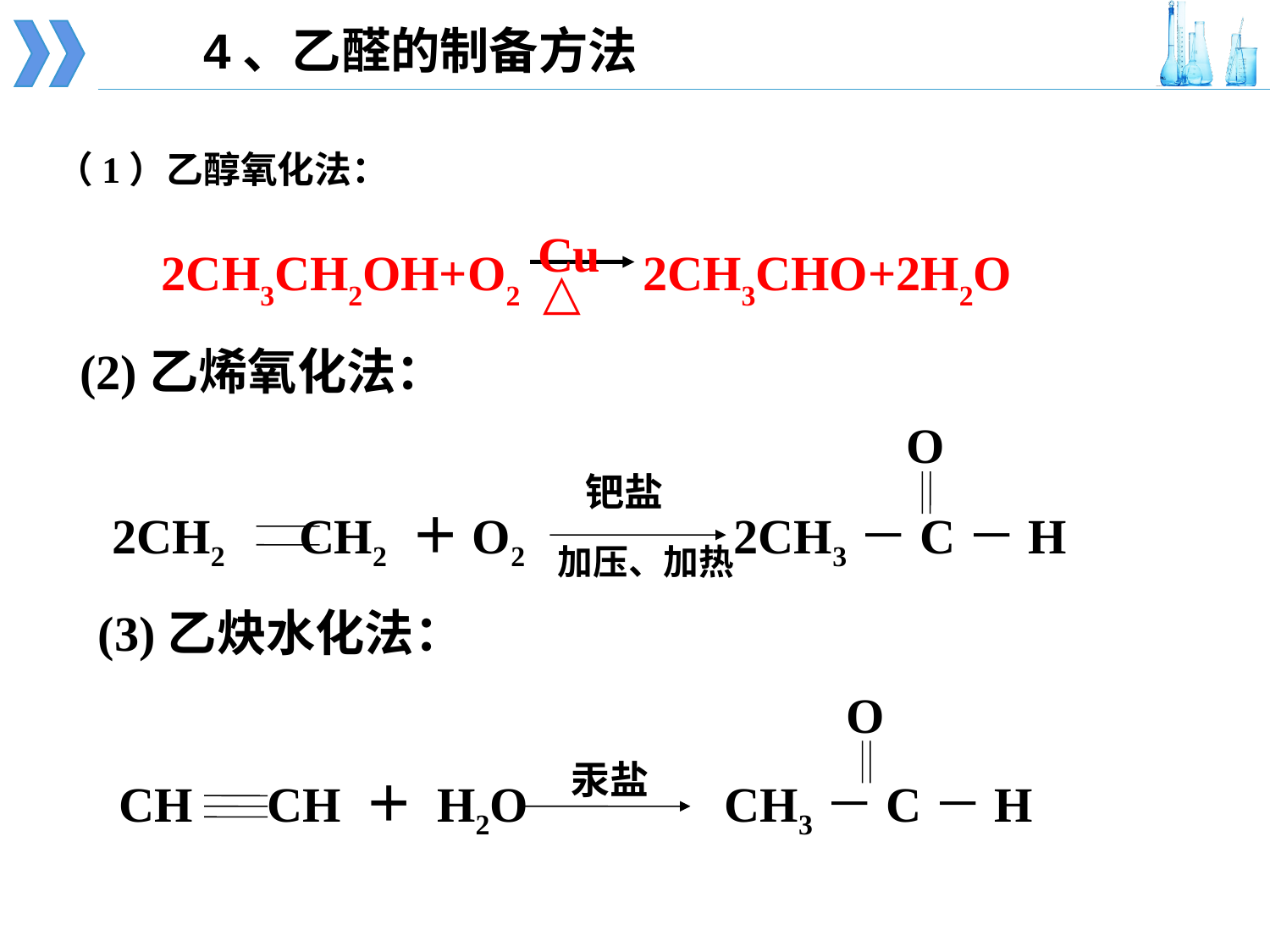

4、乙醛的制备方法
（1）乙醇氧化法：
Cu
△
 2CH3CH2OH+O2                 2CH3CHO+2H2O
(2)乙烯氧化法：
O
钯盐

2CH2      CH2 ＋O2                 2CH3－C－H

加压、加热

(3)乙炔水化法：
O

汞盐
CH      CH ＋ H2O                CH3－C－H